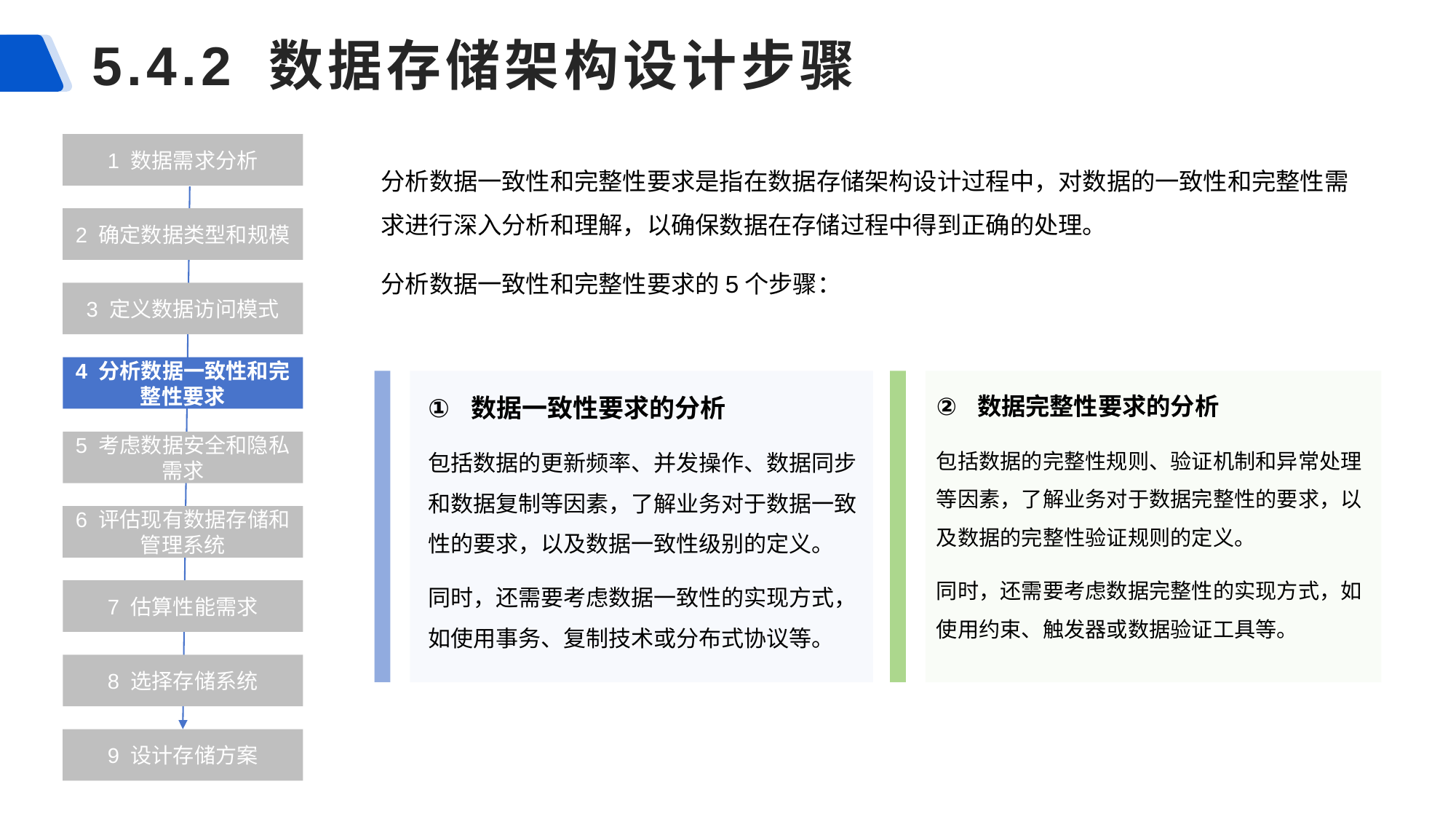

# 5.4.2 数据存储架构设计步骤
1 数据需求分析
分析数据一致性和完整性要求是指在数据存储架构设计过程中，对数据的一致性和完整性需求进行深入分析和理解，以确保数据在存储过程中得到正确的处理。
分析数据一致性和完整性要求的5个步骤：
2 确定数据类型和规模
3 定义数据访问模式
4 分析数据一致性和完整性要求

数据一致性要求的分析
包括数据的更新频率、并发操作、数据同步和数据复制等因素，了解业务对于数据一致性的要求，以及数据一致性级别的定义。
同时，还需要考虑数据一致性的实现方式，如使用事务、复制技术或分布式协议等。
数据完整性要求的分析
包括数据的完整性规则、验证机制和异常处理等因素，了解业务对于数据完整性的要求，以及数据的完整性验证规则的定义。
同时，还需要考虑数据完整性的实现方式，如使用约束、触发器或数据验证工具等。
5 考虑数据安全和隐私需求
6 评估现有数据存储和管理系统
7 估算性能需求
8 选择存储系统
9 设计存储方案